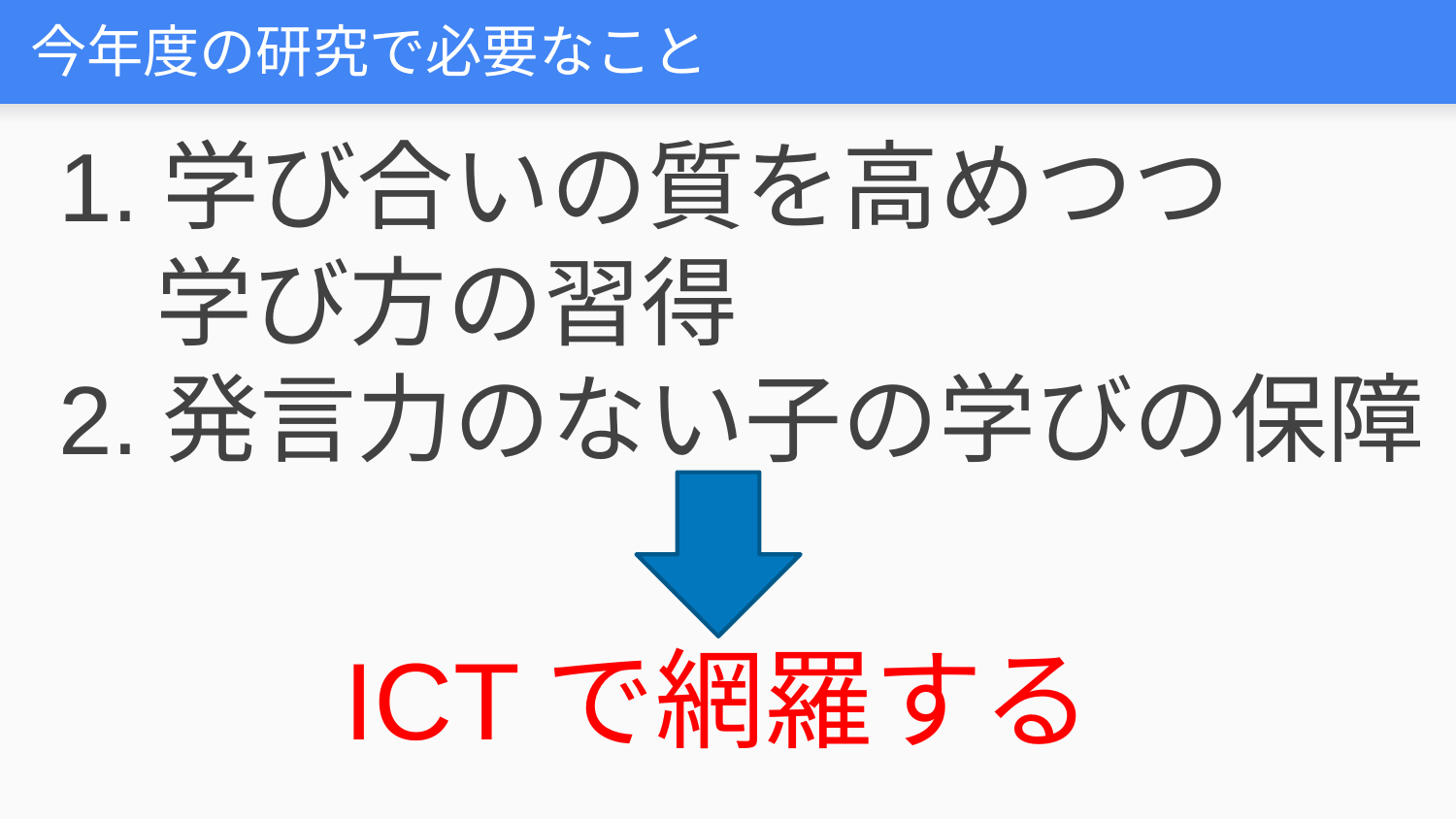

# 今年度の研究で必要なこと
1.学び合いの質を高めつつ
　学び方の習得
2.発言力のない子の学びの保障

ICTで網羅する